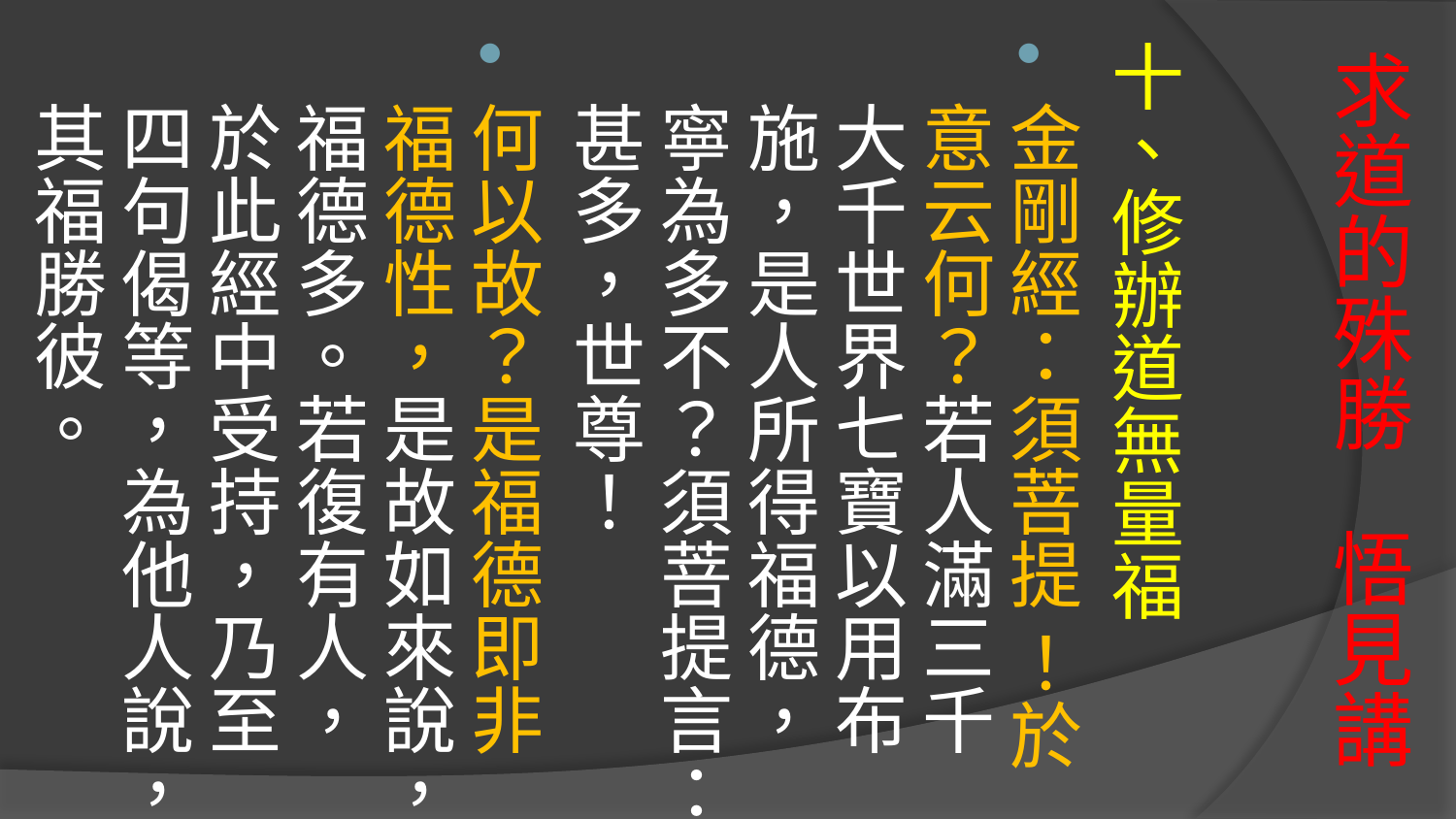

十、修辦道無量福
金剛經：須菩提 ！於意云何？若人滿三千大千世界七寶以用布施，是人所得福德，寧為多不？須菩提言：甚多，世尊！
何以故？是福德即非福德性，是故如來說，福德多。若復有人，於此經中受持，乃至四句偈等，為他人說，其福勝彼。
# 求道的殊勝    悟見講